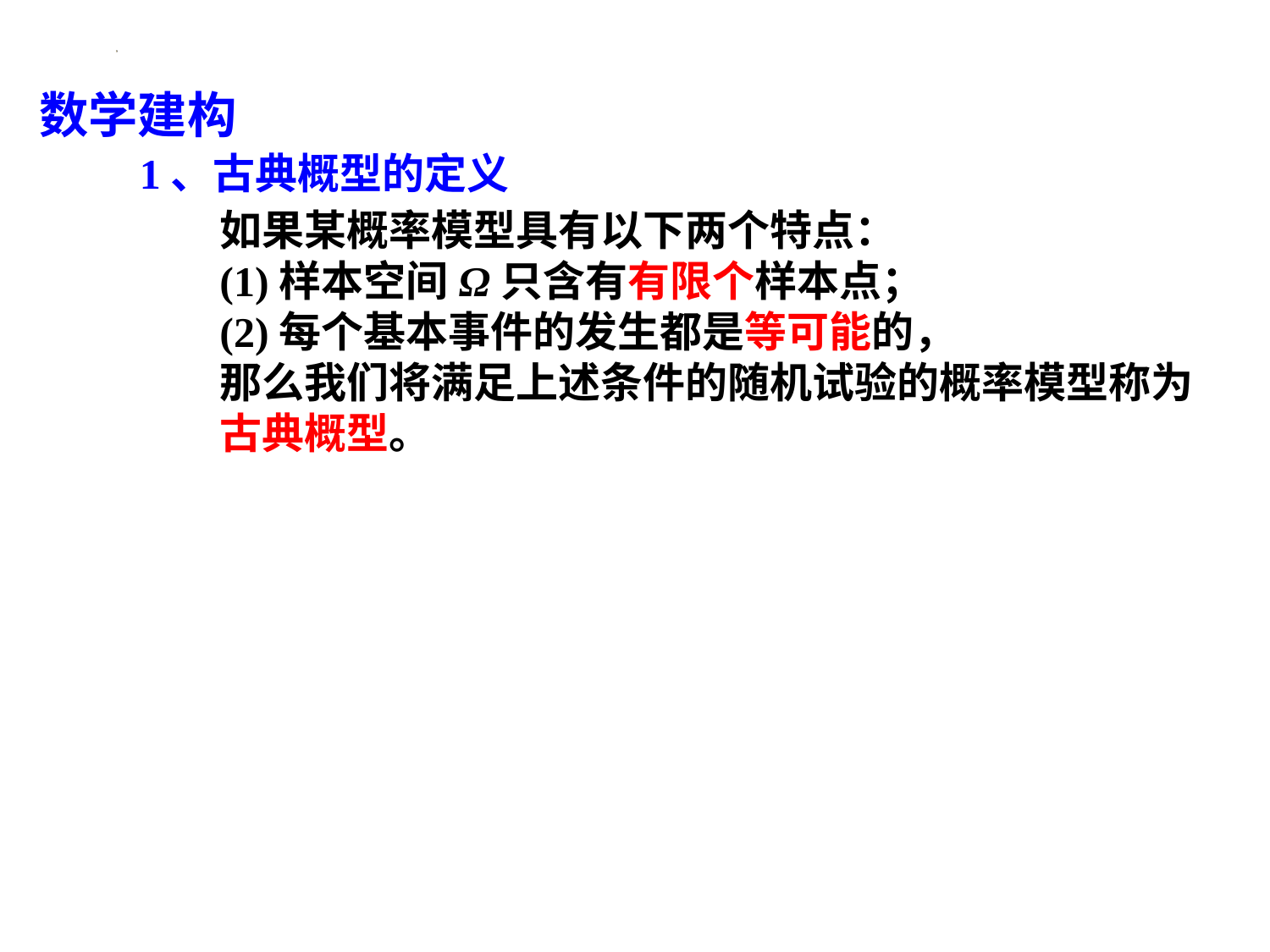

数学建构
1、古典概型的定义
如果某概率模型具有以下两个特点：
(1)样本空间Ω只含有有限个样本点；
(2)每个基本事件的发生都是等可能的，
那么我们将满足上述条件的随机试验的概率模型称为
古典概型。